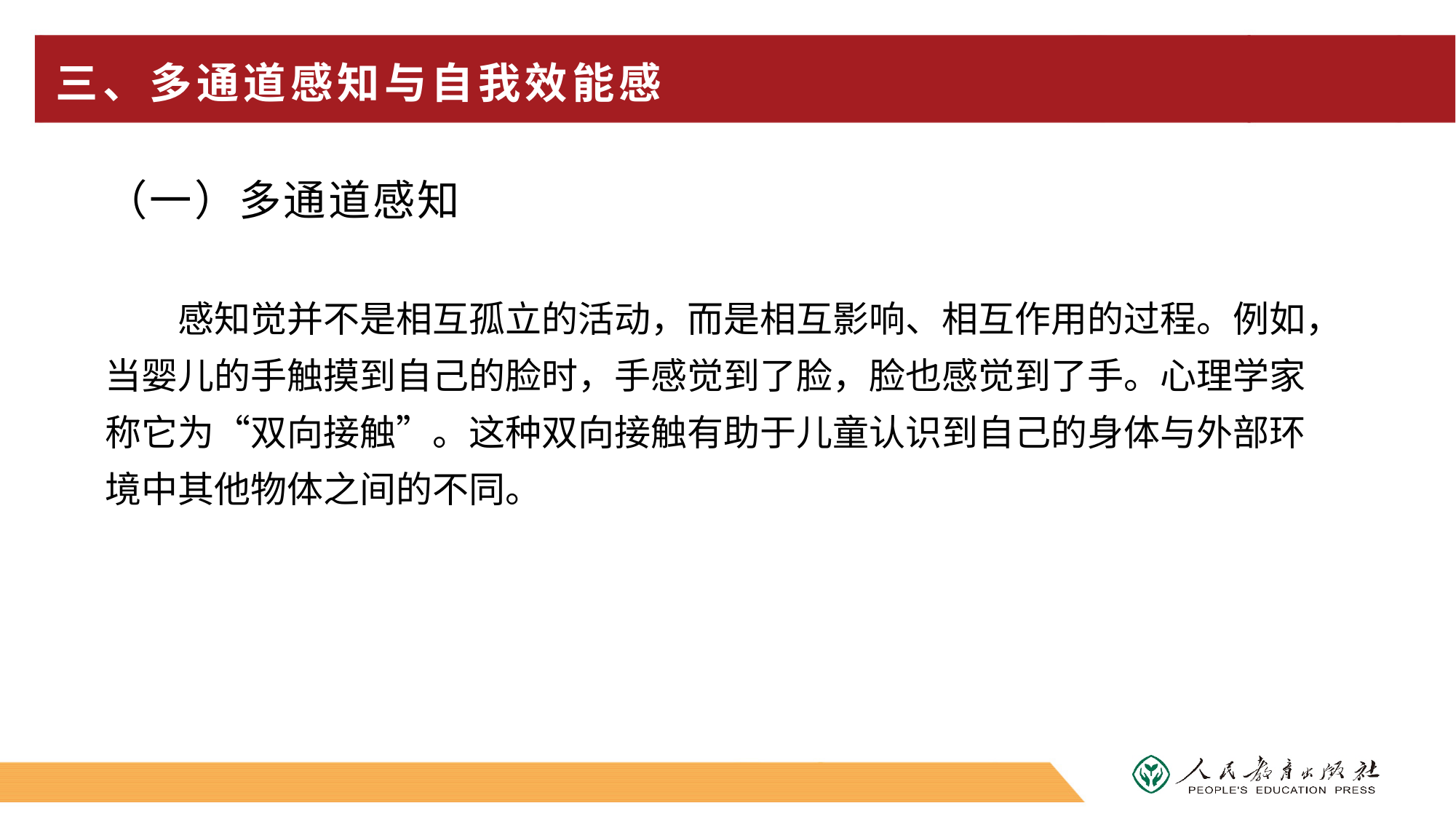

# 三、多通道感知与自我效能感
（一）多通道感知
感知觉并不是相互孤立的活动，而是相互影响、相互作用的过程。例如，当婴儿的手触摸到自己的脸时，手感觉到了脸，脸也感觉到了手。心理学家称它为“双向接触”。这种双向接触有助于儿童认识到自己的身体与外部环境中其他物体之间的不同。